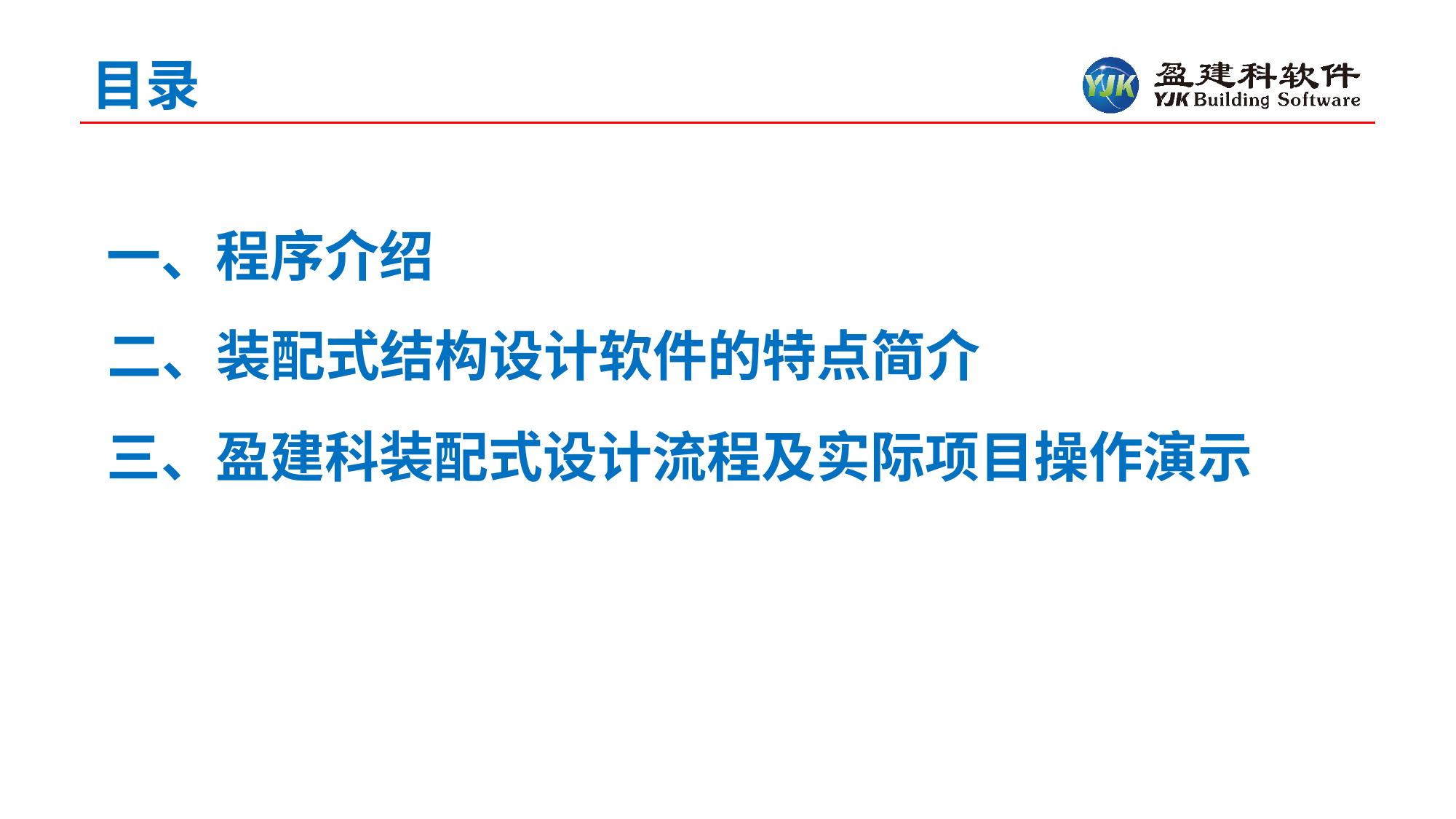

# 目录
一、程序介绍
二、装配式结构设计软件的特点简介
三、盈建科装配式设计流程及实际项目操作演示